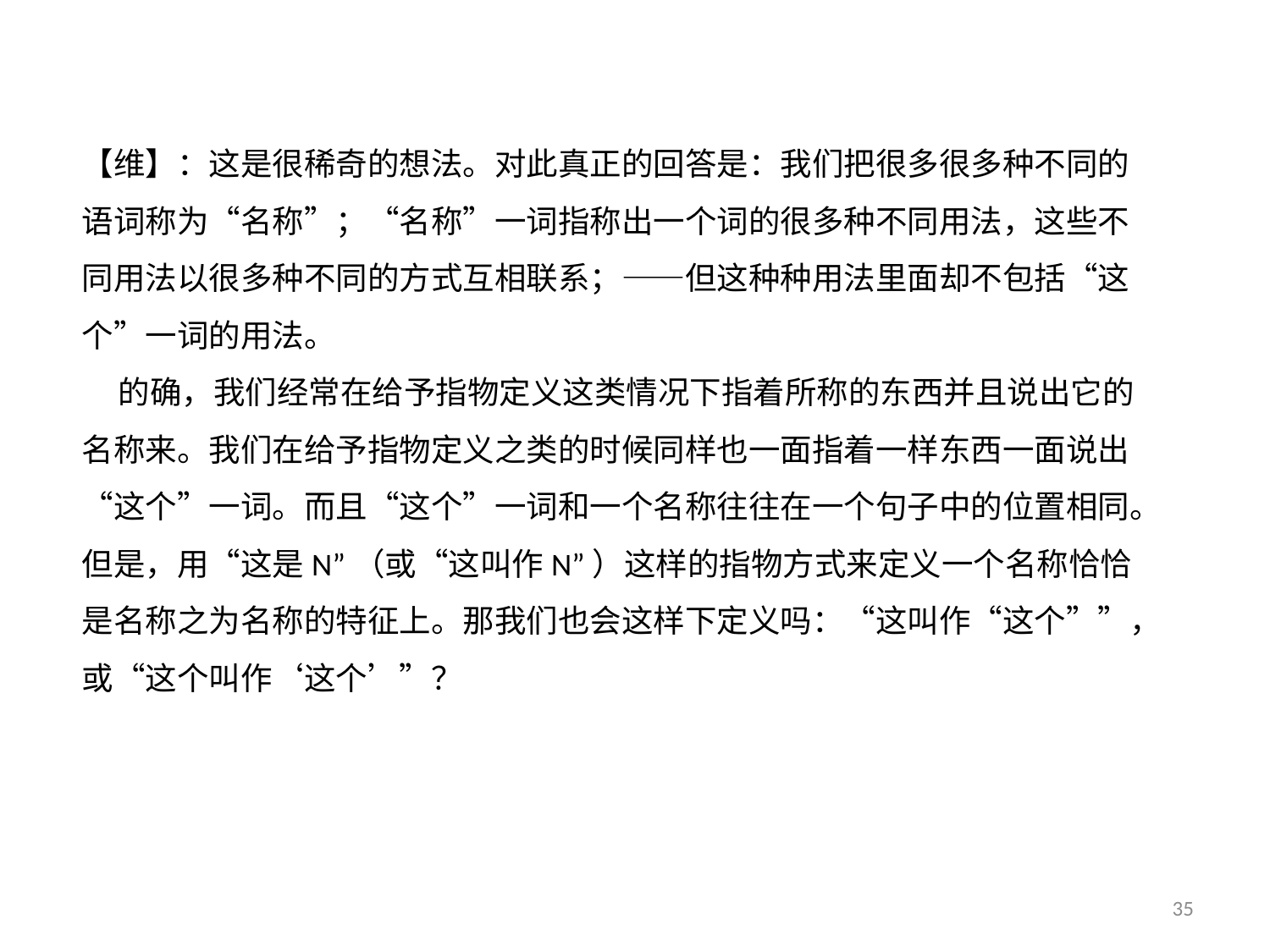

【维】：这是很稀奇的想法。对此真正的回答是：我们把很多很多种不同的语词称为“名称”；“名称”一词指称出一个词的很多种不同用法，这些不同用法以很多种不同的方式互相联系；——但这种种用法里面却不包括“这个”一词的用法。
    的确，我们经常在给予指物定义这类情况下指着所称的东西并且说出它的名称来。我们在给予指物定义之类的时候同样也一面指着一样东西一面说出“这个”一词。而且“这个”一词和一个名称往往在一个句子中的位置相同。但是，用“这是N”（或“这叫作N”）这样的指物方式来定义一个名称恰恰是名称之为名称的特征上。那我们也会这样下定义吗：“这叫作“这个””，或“这个叫作‘这个’”？
35